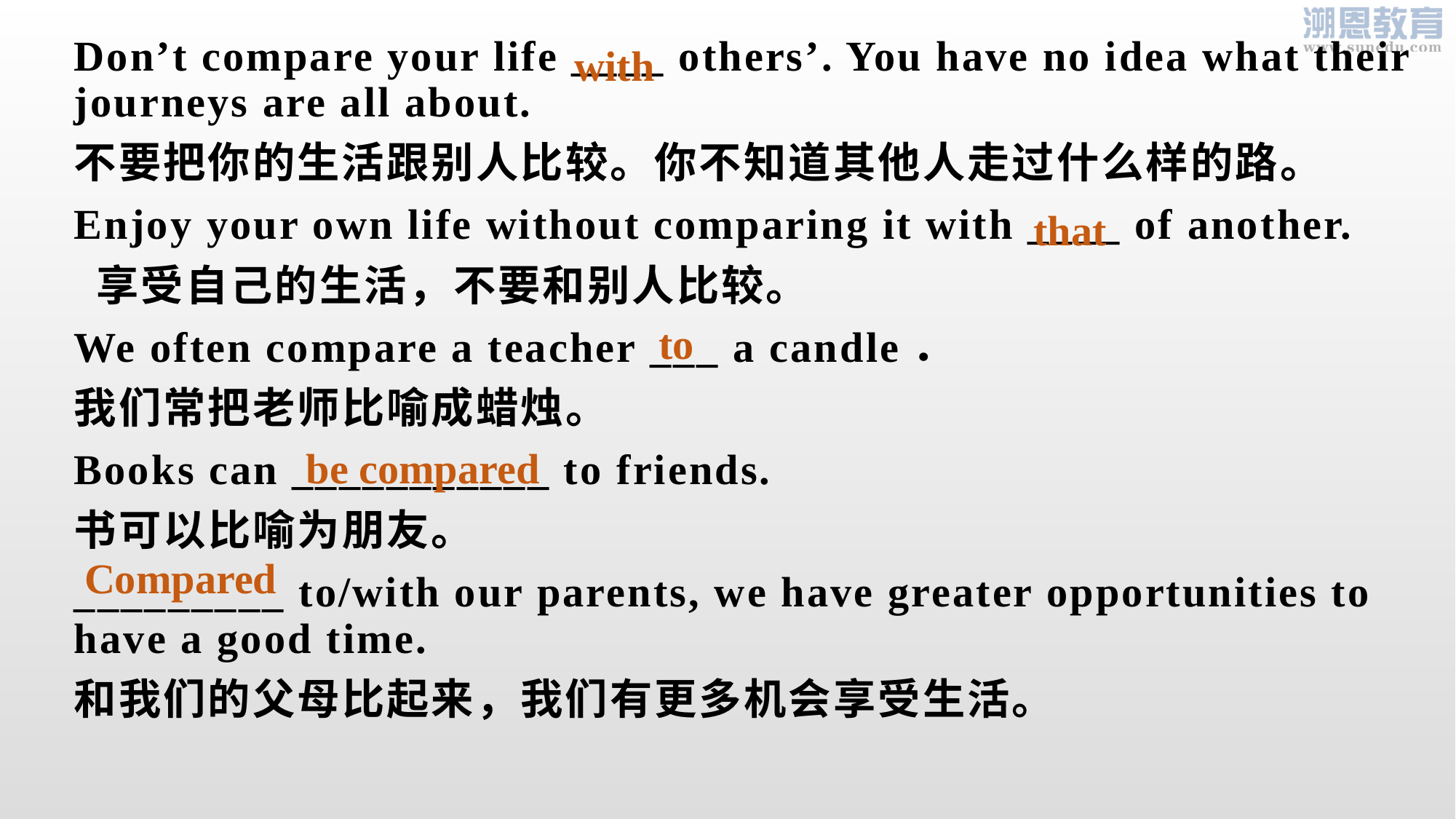

Don’t compare your life ____ others’. You have no idea what their journeys are all about.
不要把你的生活跟别人比较。你不知道其他人走过什么样的路。
Enjoy your own life without comparing it with ____ of another.
 享受自己的生活，不要和别人比较。
We often compare a teacher ___ a candle．
我们常把老师比喻成蜡烛。
Books can ___________ to friends.
书可以比喻为朋友。
_________ to/with our parents, we have greater opportunities to have a good time.
和我们的父母比起来，我们有更多机会享受生活。
with
that
to
be compared
Compared